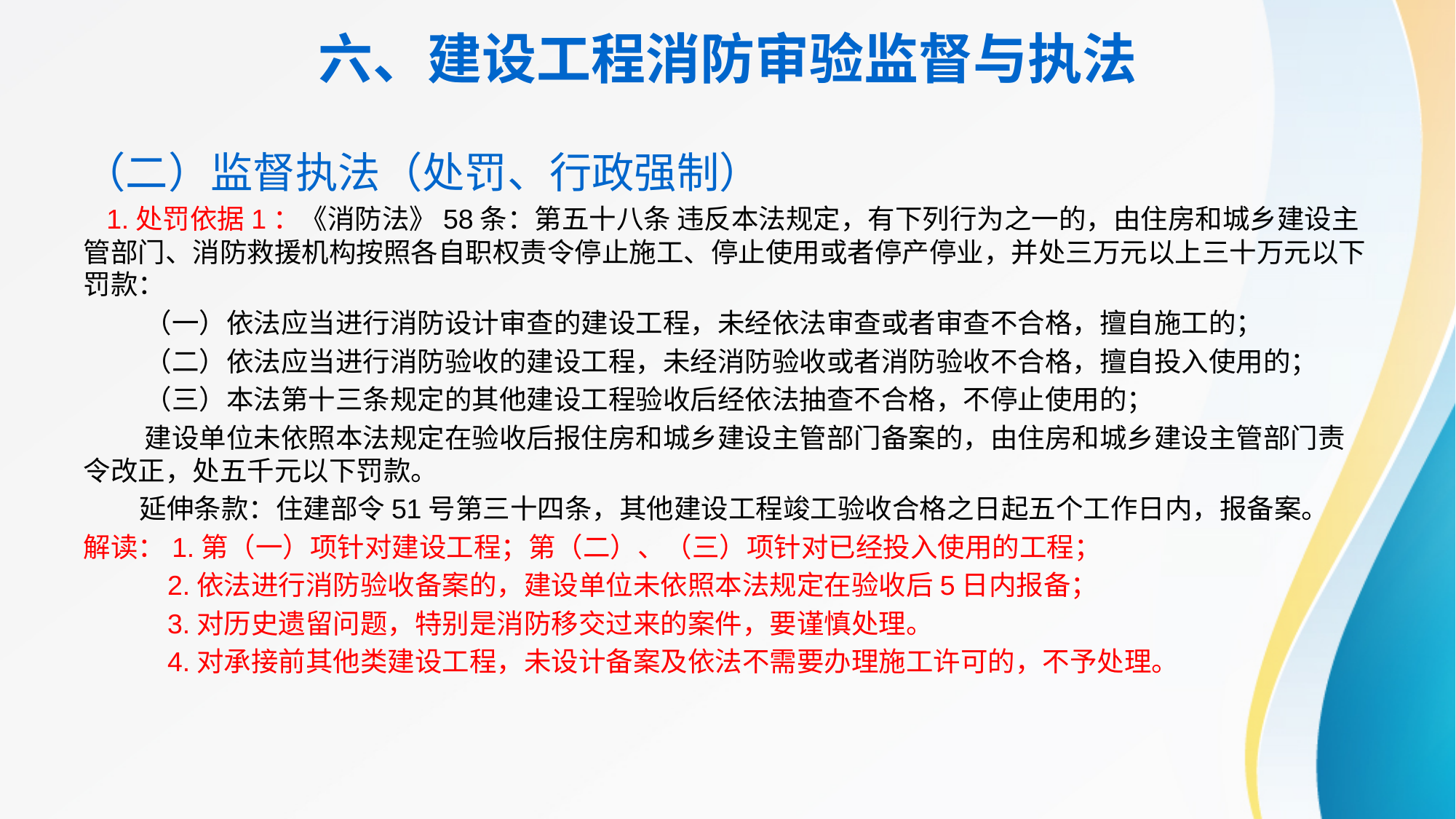

# 六、建设工程消防审验监督与执法
（二）监督执法（处罚、行政强制）
   1.处罚依据1：《消防法》58条：第五十八条 违反本法规定，有下列行为之一的，由住房和城乡建设主管部门、消防救援机构按照各自职权责令停止施工、停止使用或者停产停业，并处三万元以上三十万元以下罚款：
  （一）依法应当进行消防设计审查的建设工程，未经依法审查或者审查不合格，擅自施工的；
  （二）依法应当进行消防验收的建设工程，未经消防验收或者消防验收不合格，擅自投入使用的；
  （三）本法第十三条规定的其他建设工程验收后经依法抽查不合格，不停止使用的；
  建设单位未依照本法规定在验收后报住房和城乡建设主管部门备案的，由住房和城乡建设主管部门责令改正，处五千元以下罚款。
        延伸条款：住建部令51号第三十四条，其他建设工程竣工验收合格之日起五个工作日内，报备案。
解读：1.第（一）项针对建设工程；第（二）、（三）项针对已经投入使用的工程；
           2.依法进行消防验收备案的，建设单位未依照本法规定在验收后5日内报备；
           3.对历史遗留问题，特别是消防移交过来的案件，要谨慎处理。
           4.对承接前其他类建设工程，未设计备案及依法不需要办理施工许可的，不予处理。